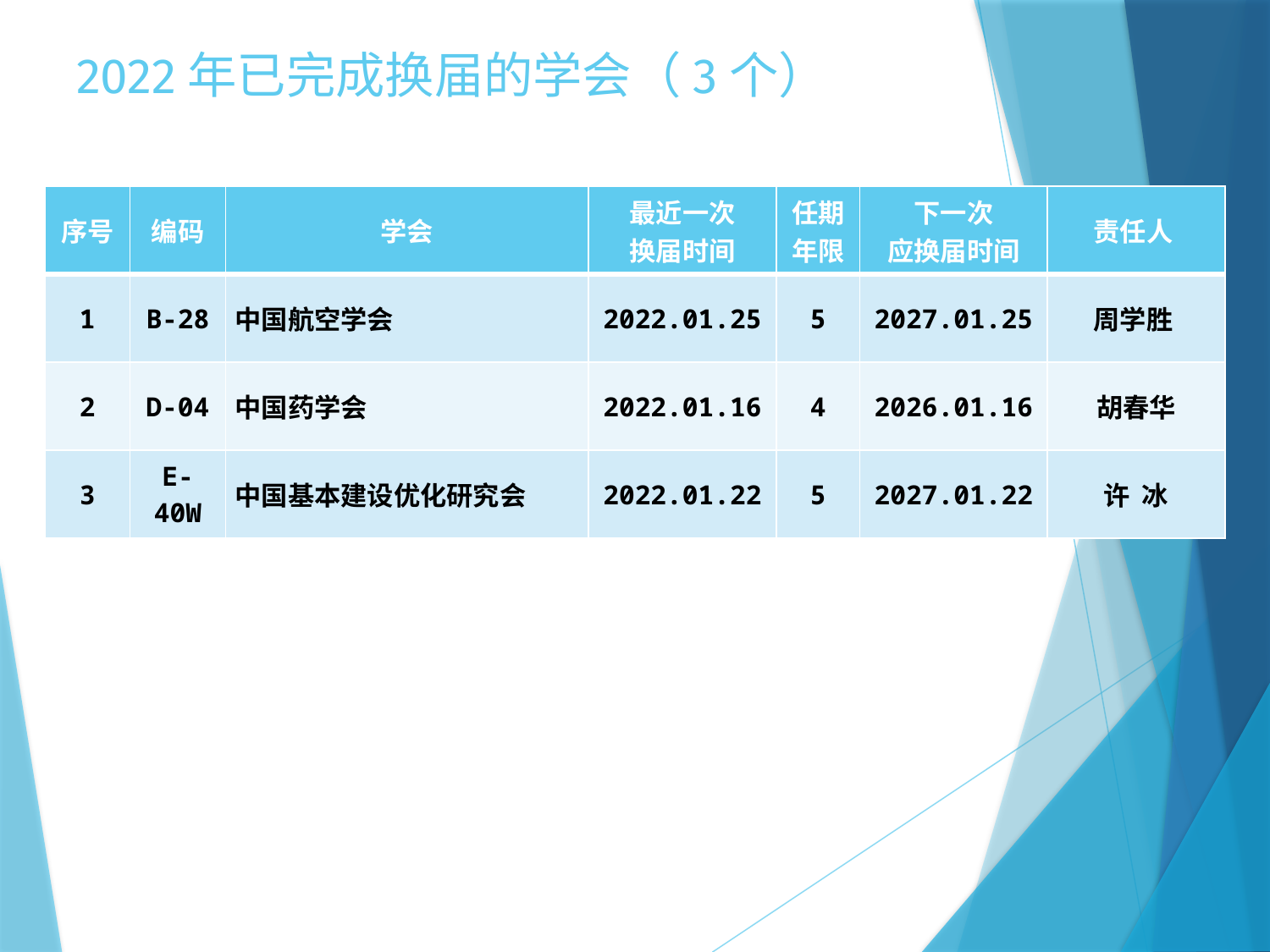

# 2022年已完成换届的学会（3个）
| 序号 | 编码 | 学会 | 最近一次 换届时间 | 任期 年限 | 下一次 应换届时间 | 责任人 |
| --- | --- | --- | --- | --- | --- | --- |
| 1 | B-28 | 中国航空学会 | 2022.01.25 | 5 | 2027.01.25 | 周学胜 |
| 2 | D-04 | 中国药学会 | 2022.01.16 | 4 | 2026.01.16 | 胡春华 |
| 3 | E-40W | 中国基本建设优化研究会 | 2022.01.22 | 5 | 2027.01.22 | 许 冰 |